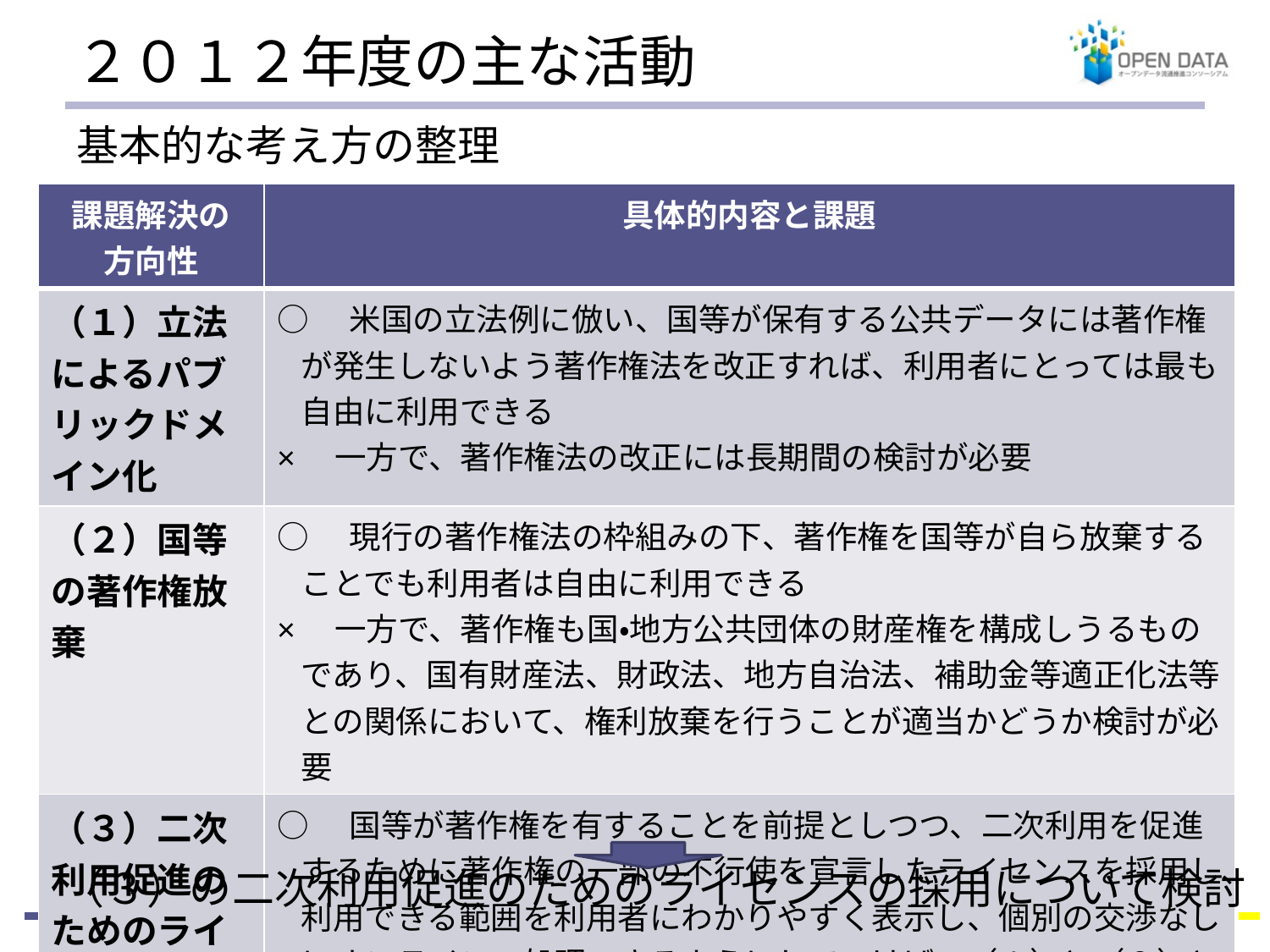

# ２０１２年度の主な活動
基本的な考え方の整理
| 課題解決の 方向性 | 具体的内容と課題 |
| --- | --- |
| （１）立法によるパブリックドメイン化 | ○　米国の立法例に倣い、国等が保有する公共データには著作権が発生しないよう著作権法を改正すれば、利用者にとっては最も自由に利用できる ×　一方で、著作権法の改正には長期間の検討が必要 |
| （２）国等の著作権放棄 | ○　現行の著作権法の枠組みの下、著作権を国等が自ら放棄することでも利用者は自由に利用できる ×　一方で、著作権も国・地方公共団体の財産権を構成しうるものであり、国有財産法、財政法、地方自治法、補助金等適正化法等との関係において、権利放棄を行うことが適当かどうか検討が必要 |
| （３）二次利用促進のためのライセンス採用 | ○　国等が著作権を有することを前提としつつ、二次利用を促進するために著作権の一部の不行使を宣言したライセンスを採用し、利用できる範囲を利用者にわかりやすく表示し、個別の交渉なしにオンラインで処理できるようにしていけば、（１）と（２）と同等の効果が期待でき、早期の実現が可能 |

（３）の二次利用促進のためのライセンスの採用について検討
出典：２０１２年データガバナンス委員会報告書
5